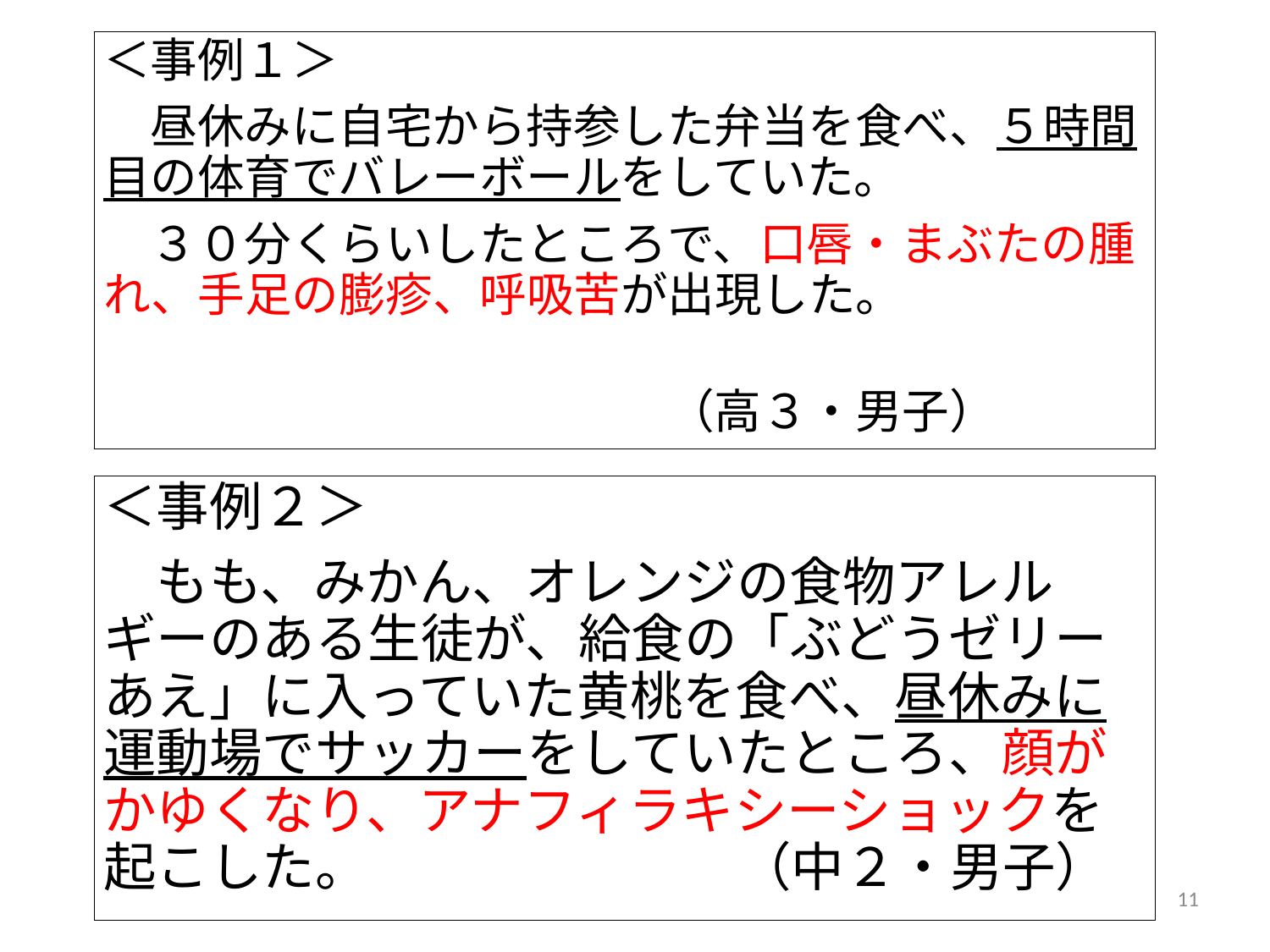

＜事例１＞
　昼休みに自宅から持参した弁当を食べ、５時間目の体育でバレーボールをしていた。
　３０分くらいしたところで、口唇・まぶたの腫れ、手足の膨疹、呼吸苦が出現した。
　　　　　　　　　　　　（高３・男子）
＜事例２＞
　もも、みかん、オレンジの食物アレルギーのある生徒が、給食の「ぶどうゼリーあえ」に入っていた黄桃を食べ、昼休みに運動場でサッカーをしていたところ、顔がかゆくなり、アナフィラキシーショックを起こした。　　　　　　　（中２・男子）
11